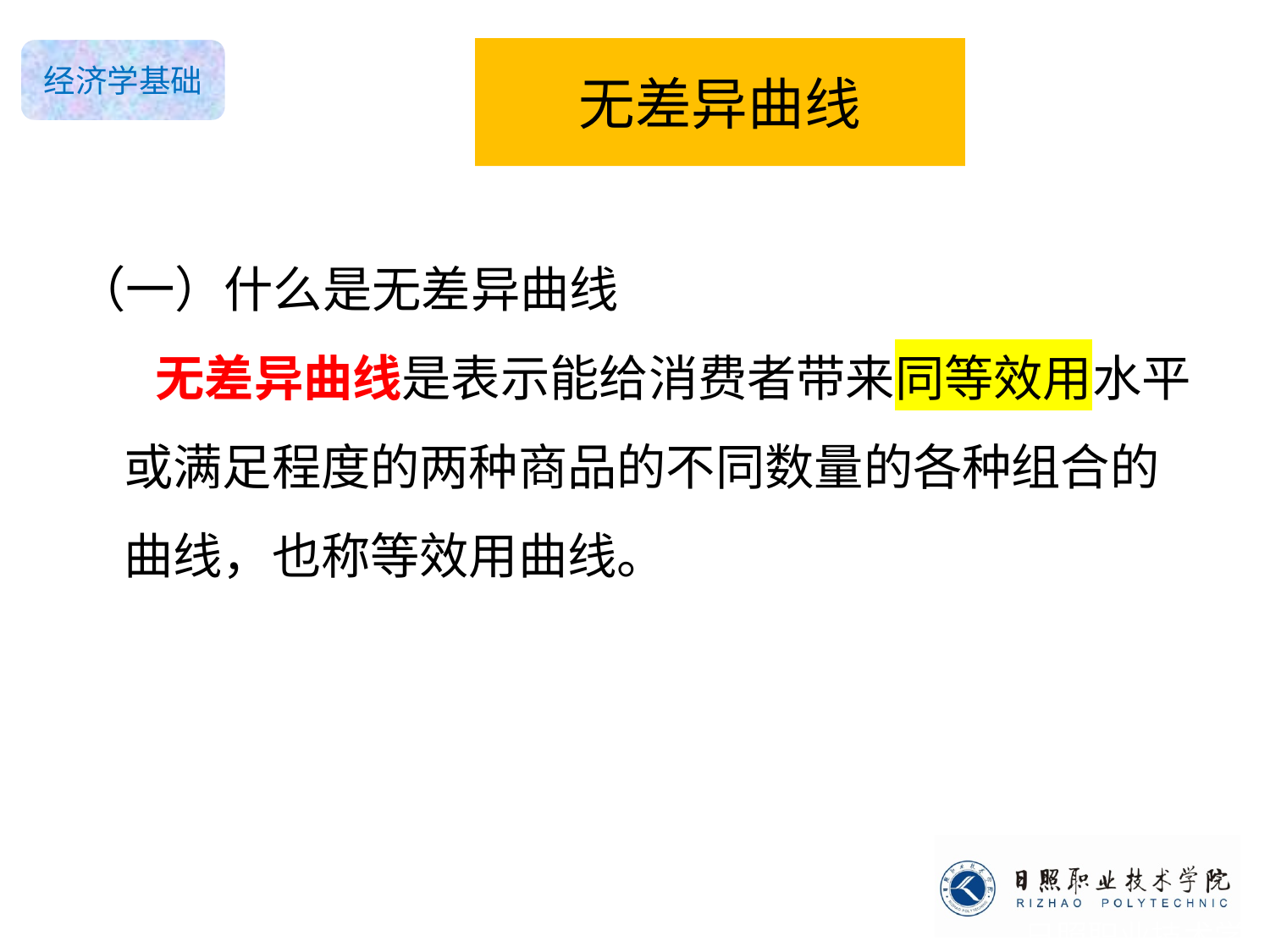

# 无差异曲线
（一）什么是无差异曲线
      无差异曲线是表示能给消费者带来同等效用水平或满足程度的两种商品的不同数量的各种组合的曲线，也称等效用曲线。

日照职业技术学院
《经济学基础》